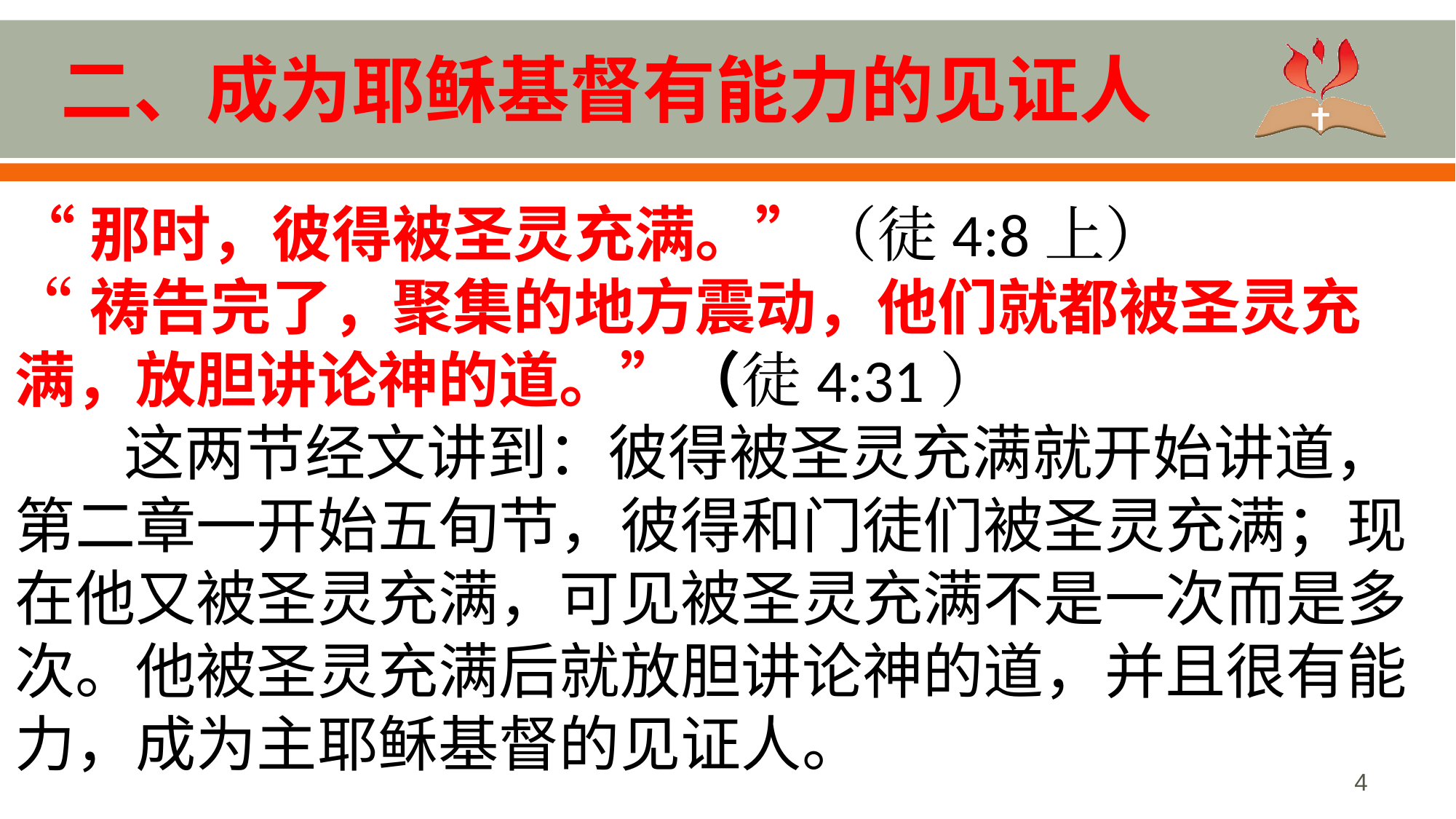

# 二、成为耶稣基督有能力的见证人
“那时，彼得被圣灵充满。”（徒4:8上）
“祷告完了，聚集的地方震动，他们就都被圣灵充满，放胆讲论神的道。”（徒4:31）
这两节经文讲到：彼得被圣灵充满就开始讲道，第二章一开始五旬节，彼得和门徒们被圣灵充满；现在他又被圣灵充满，可见被圣灵充满不是一次而是多次。他被圣灵充满后就放胆讲论神的道，并且很有能力，成为主耶稣基督的见证人。

4